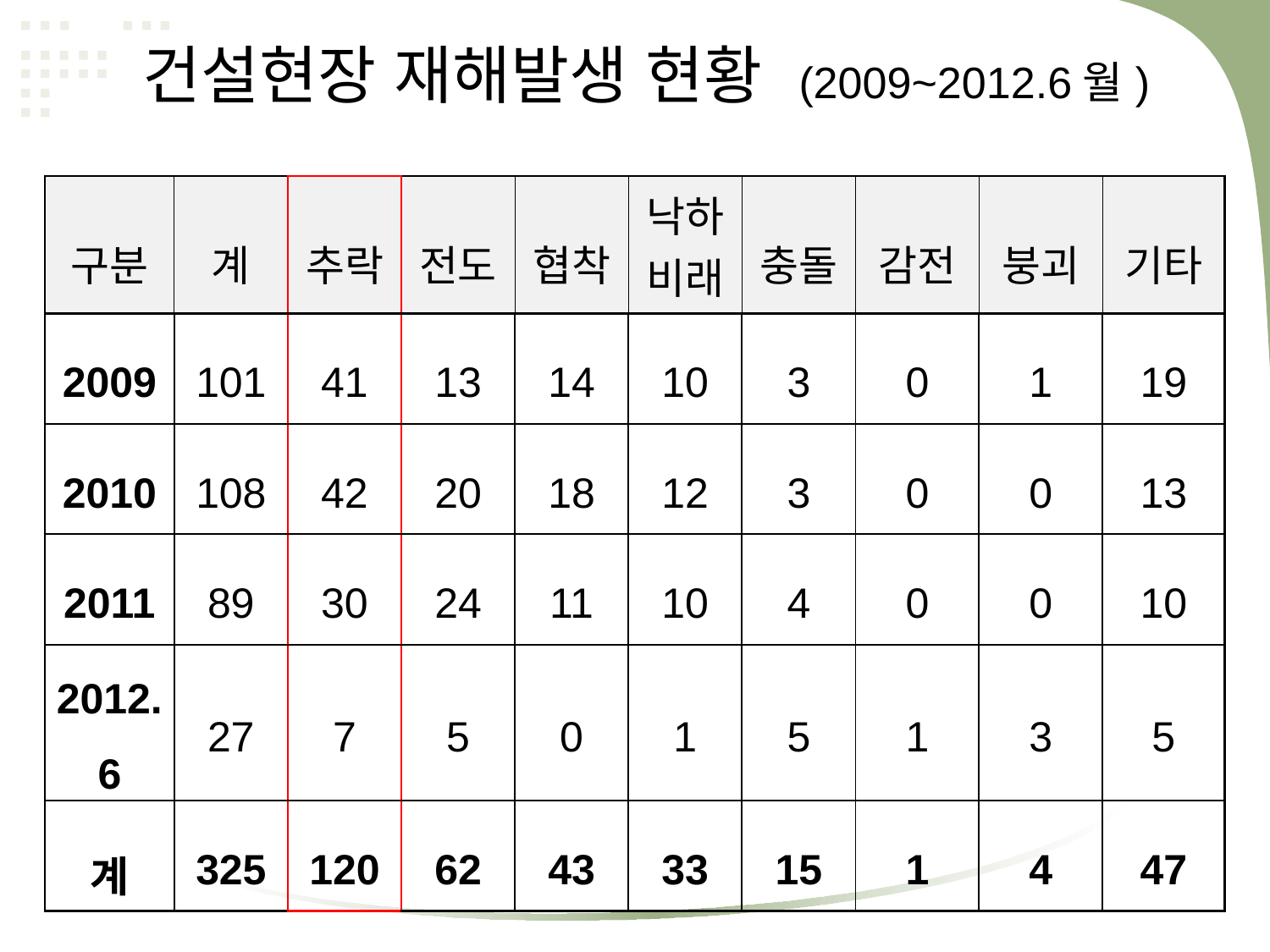

건설현장 재해발생 현황 (2009~2012.6월)
| 구분 | 계 | 추락 | 전도 | 협착 | 낙하 비래 | 충돌 | 감전 | 붕괴 | 기타 |
| --- | --- | --- | --- | --- | --- | --- | --- | --- | --- |
| 2009 | 101 | 41 | 13 | 14 | 10 | 3 | 0 | 1 | 19 |
| 2010 | 108 | 42 | 20 | 18 | 12 | 3 | 0 | 0 | 13 |
| 2011 | 89 | 30 | 24 | 11 | 10 | 4 | 0 | 0 | 10 |
| 2012.6 | 27 | 7 | 5 | 0 | 1 | 5 | 1 | 3 | 5 |
| 계 | 325 | 120 | 62 | 43 | 33 | 15 | 1 | 4 | 47 |